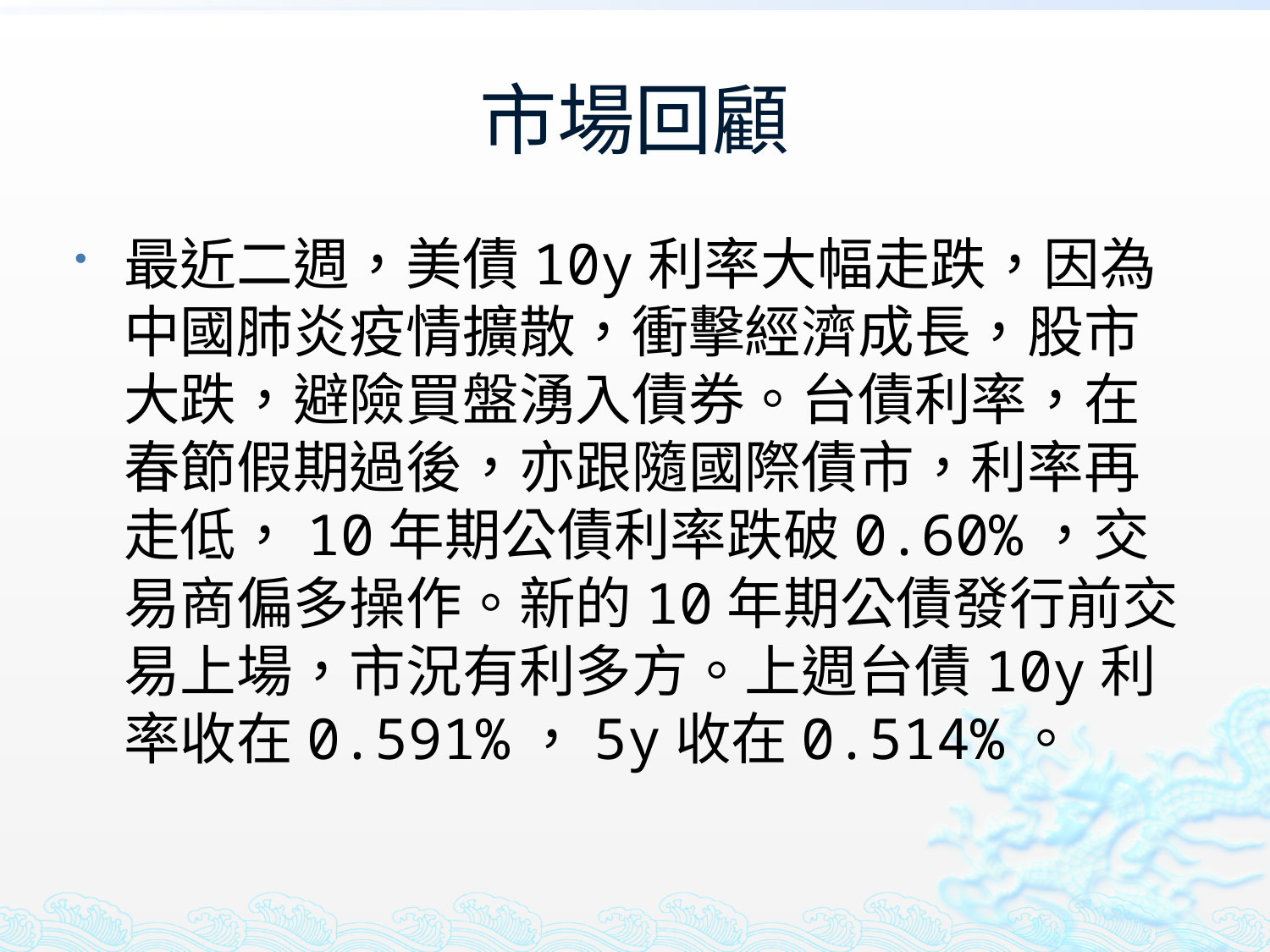

# 市場回顧
最近二週，美債10y利率大幅走跌，因為中國肺炎疫情擴散，衝擊經濟成長，股市大跌，避險買盤湧入債券。台債利率，在春節假期過後，亦跟隨國際債市，利率再走低，10年期公債利率跌破0.60%，交易商偏多操作。新的10年期公債發行前交易上場，市況有利多方。上週台債10y利率收在0.591%，5y收在0.514%。